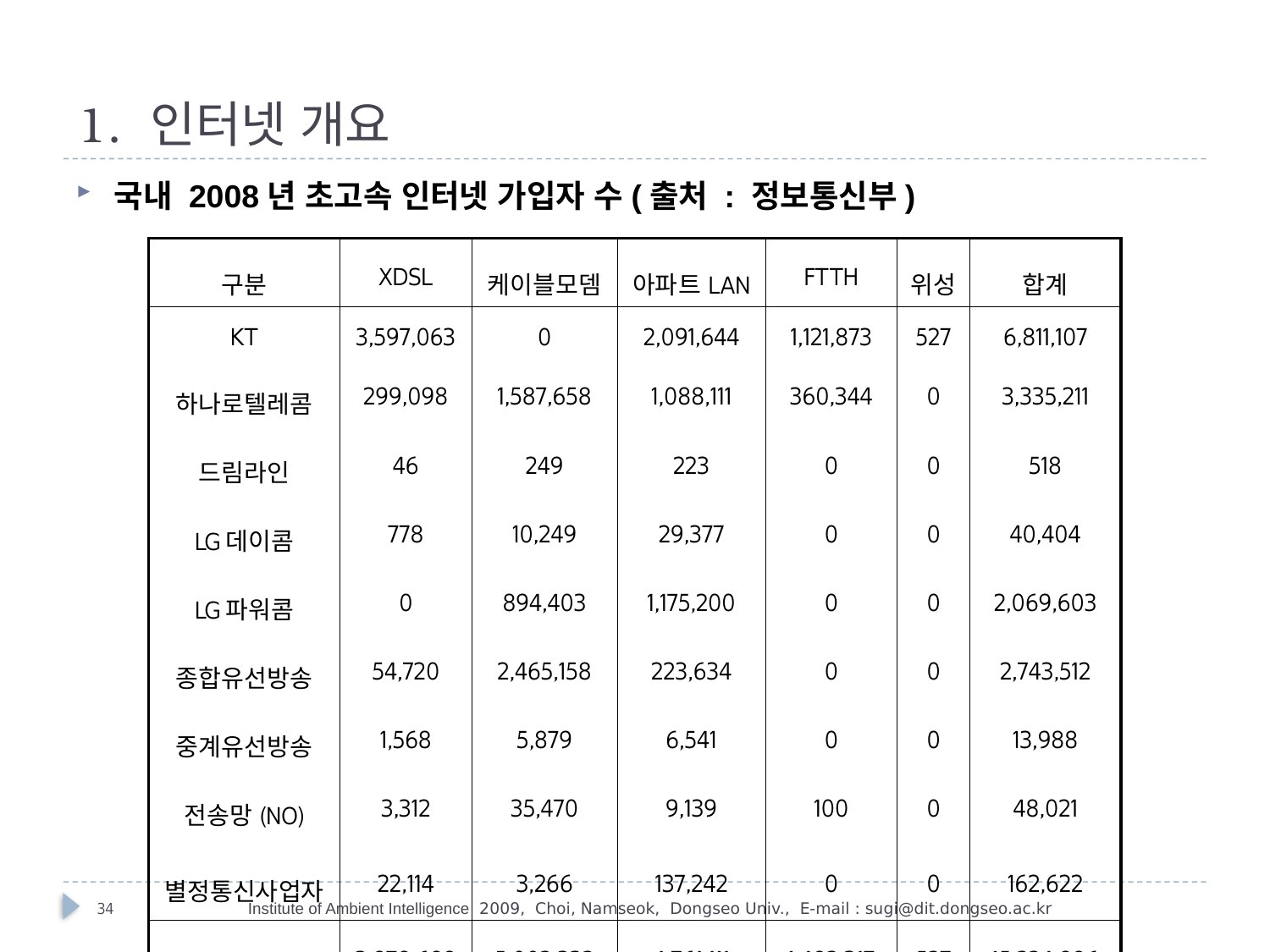

# 1. 인터넷 개요
국내 2008년 초고속 인터넷 가입자 수(출처 : 정보통신부)
| 구분 | XDSL | 케이블모뎀 | 아파트LAN | FTTH | 위성 | 합계 |
| --- | --- | --- | --- | --- | --- | --- |
| KT | 3,597,063 | 0 | 2,091,644 | 1,121,873 | 527 | 6,811,107 |
| 하나로텔레콤 | 299,098 | 1,587,658 | 1,088,111 | 360,344 | 0 | 3,335,211 |
| 드림라인 | 46 | 249 | 223 | 0 | 0 | 518 |
| LG데이콤 | 778 | 10,249 | 29,377 | 0 | 0 | 40,404 |
| LG파워콤 | 0 | 894,403 | 1,175,200 | 0 | 0 | 2,069,603 |
| 종합유선방송 | 54,720 | 2,465,158 | 223,634 | 0 | 0 | 2,743,512 |
| 중계유선방송 | 1,568 | 5,879 | 6,541 | 0 | 0 | 13,988 |
| 전송망(NO) | 3,312 | 35,470 | 9,139 | 100 | 0 | 48,021 |
| 별정통신사업자 | 22,114 | 3,266 | 137,242 | 0 | 0 | 162,622 |
| 합 계 | 3,978,699 | 5,002,332 | 4,761,111 | 1,482,317 | 527 | 15,224,986 |